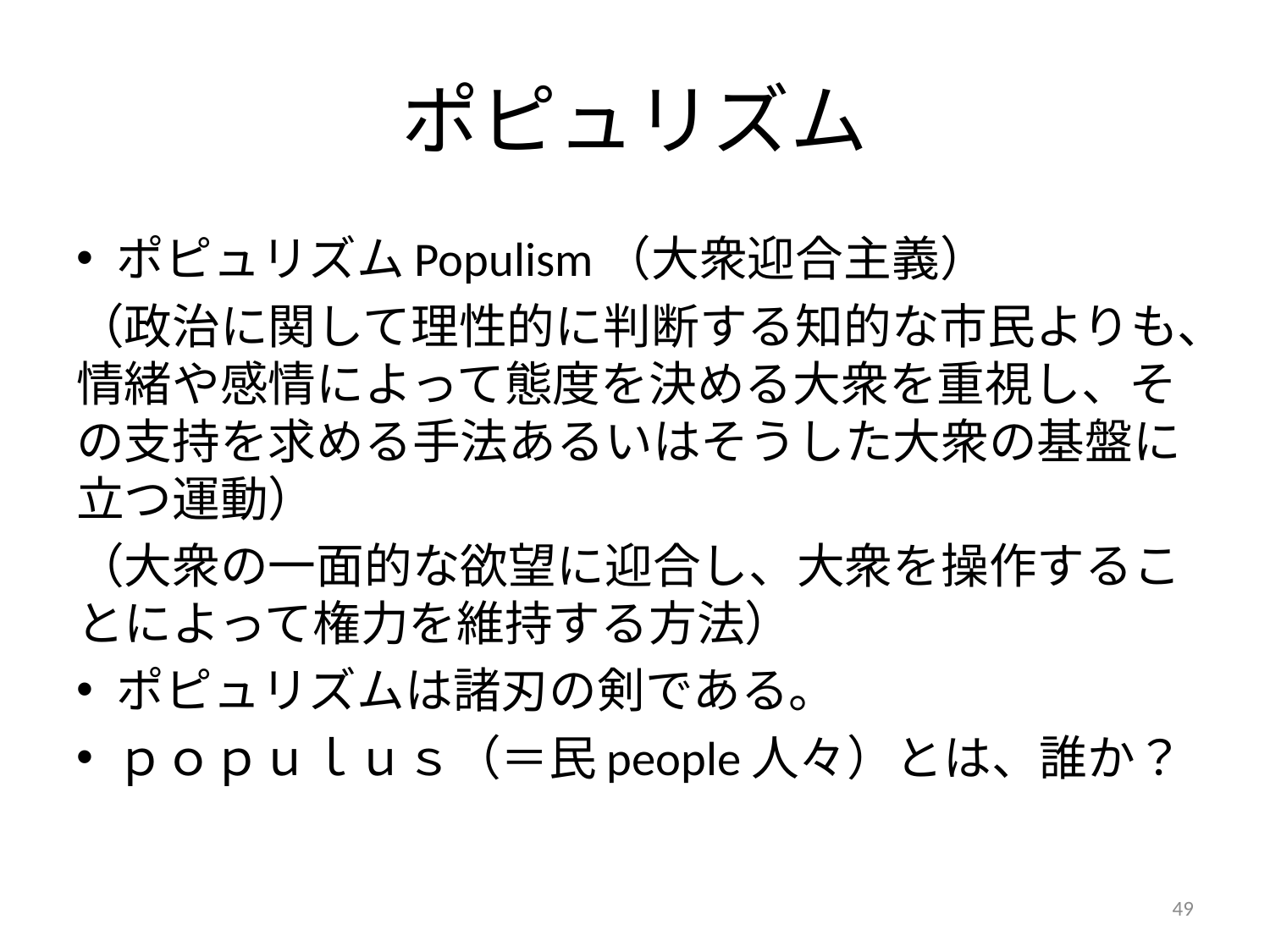

# ポピュリズム
ポピュリズムPopulism（大衆迎合主義）
（政治に関して理性的に判断する知的な市民よりも、情緒や感情によって態度を決める大衆を重視し、その支持を求める手法あるいはそうした大衆の基盤に立つ運動）
（大衆の一面的な欲望に迎合し、大衆を操作することによって権力を維持する方法）
ポピュリズムは諸刃の剣である。
ｐｏｐｕｌｕｓ（＝民people人々）とは、誰か？

49